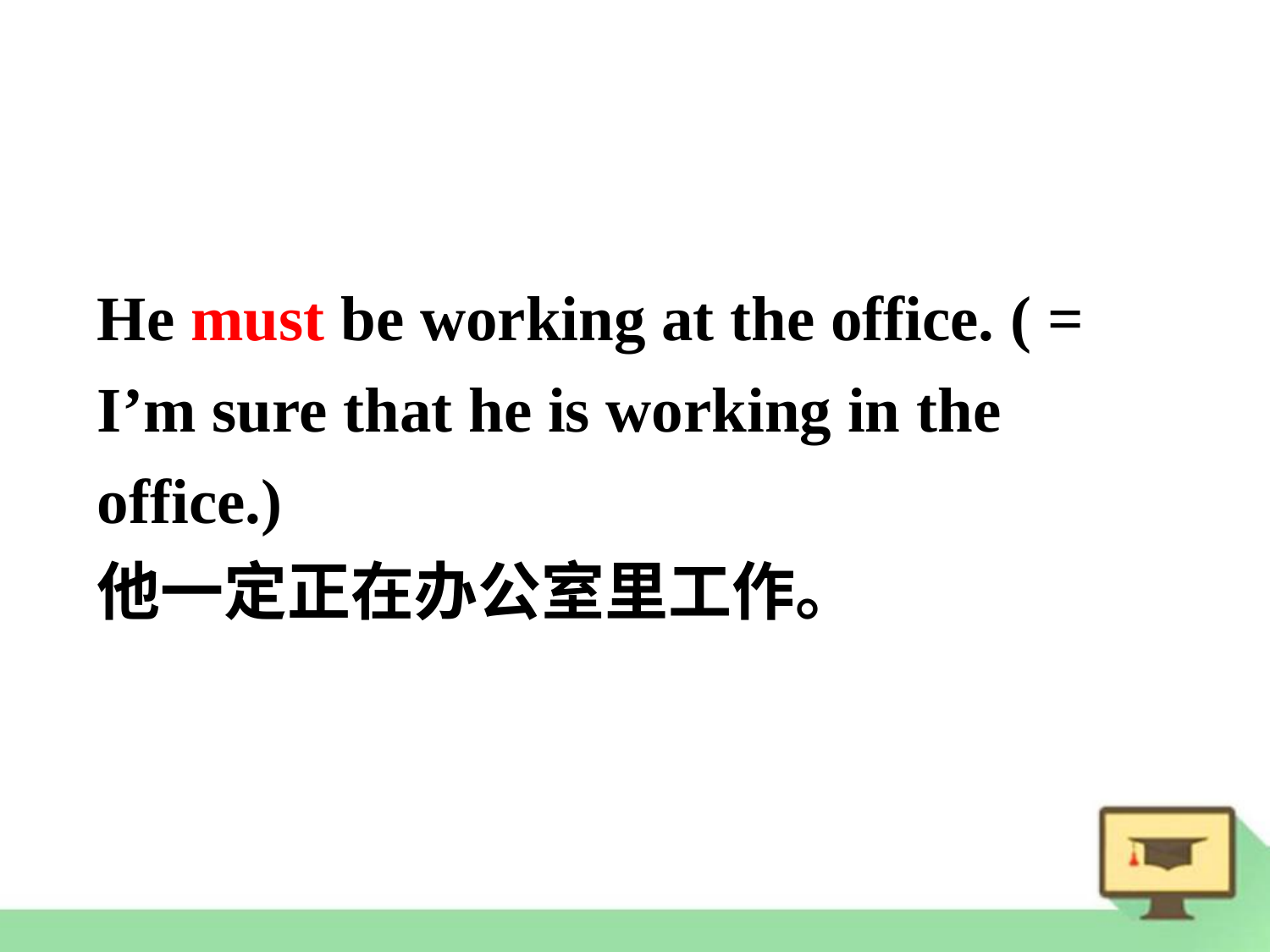

He must be working at the office. ( = I’m sure that he is working in the office.)
他一定正在办公室里工作。